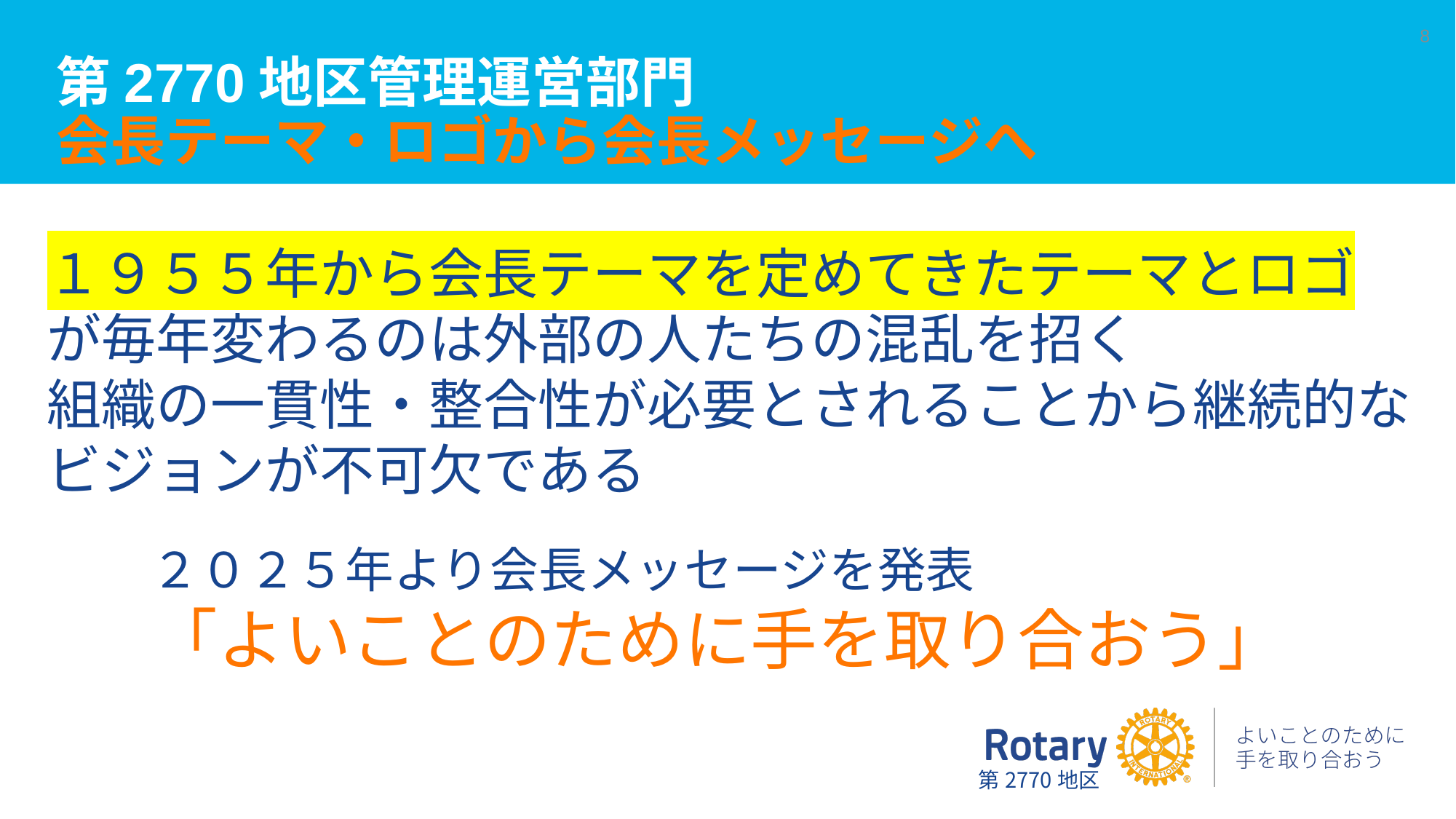

# 第2770地区管理運営部門 会長テーマ・ロゴから会長メッセージへ
8
１９５５年から会長テーマを定めてきたテーマとロゴ
が毎年変わるのは外部の人たちの混乱を招く
組織の一貫性・整合性が必要とされることから継続的なビジョンが不可欠である
２０２５年より会長メッセージを発表
「よいことのために手を取り合おう」